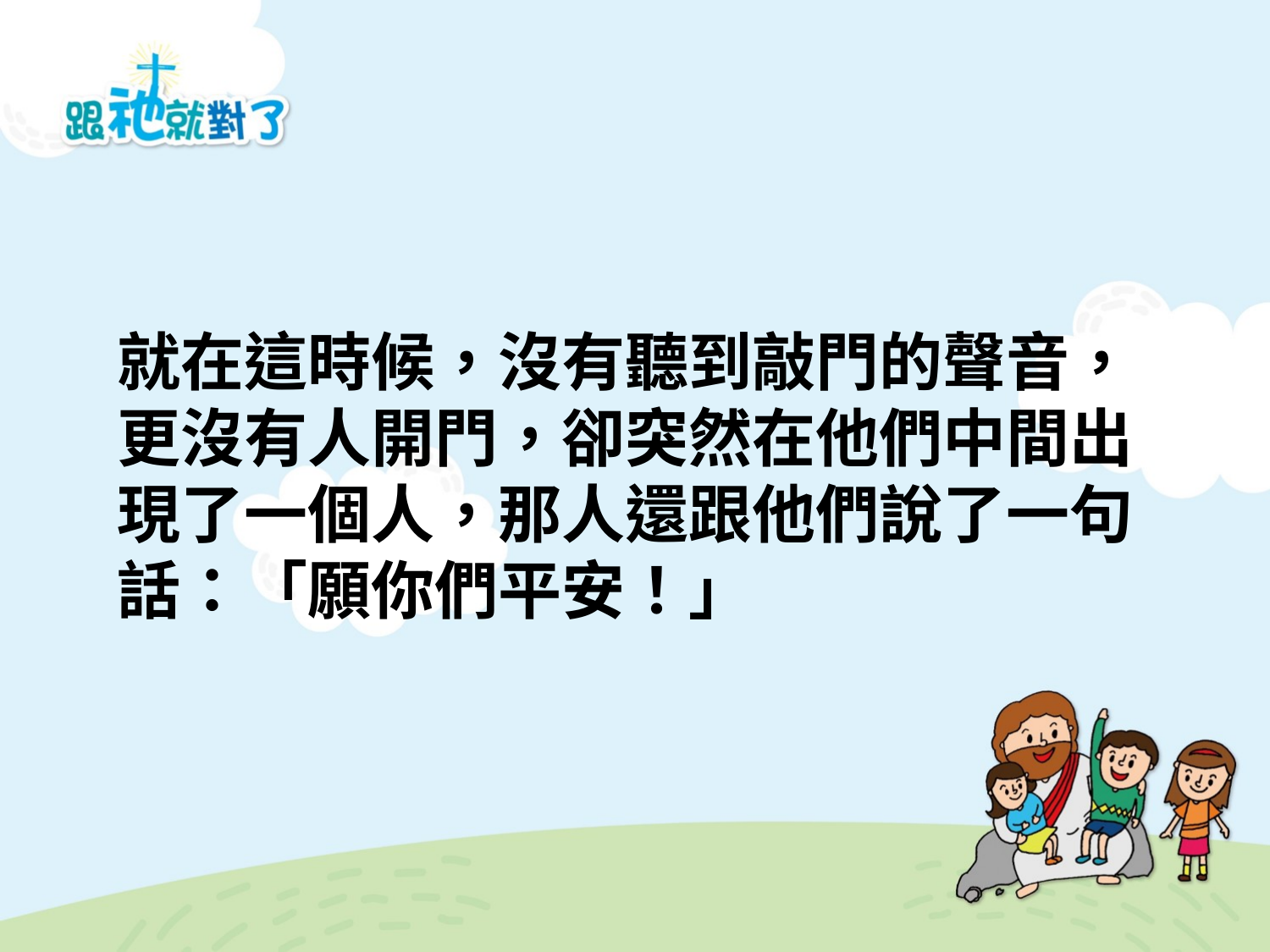

就在這時候，沒有聽到敲門的聲音，更沒有人開門，卻突然在他們中間出現了一個人，那人還跟他們說了一句話：「願你們平安！」